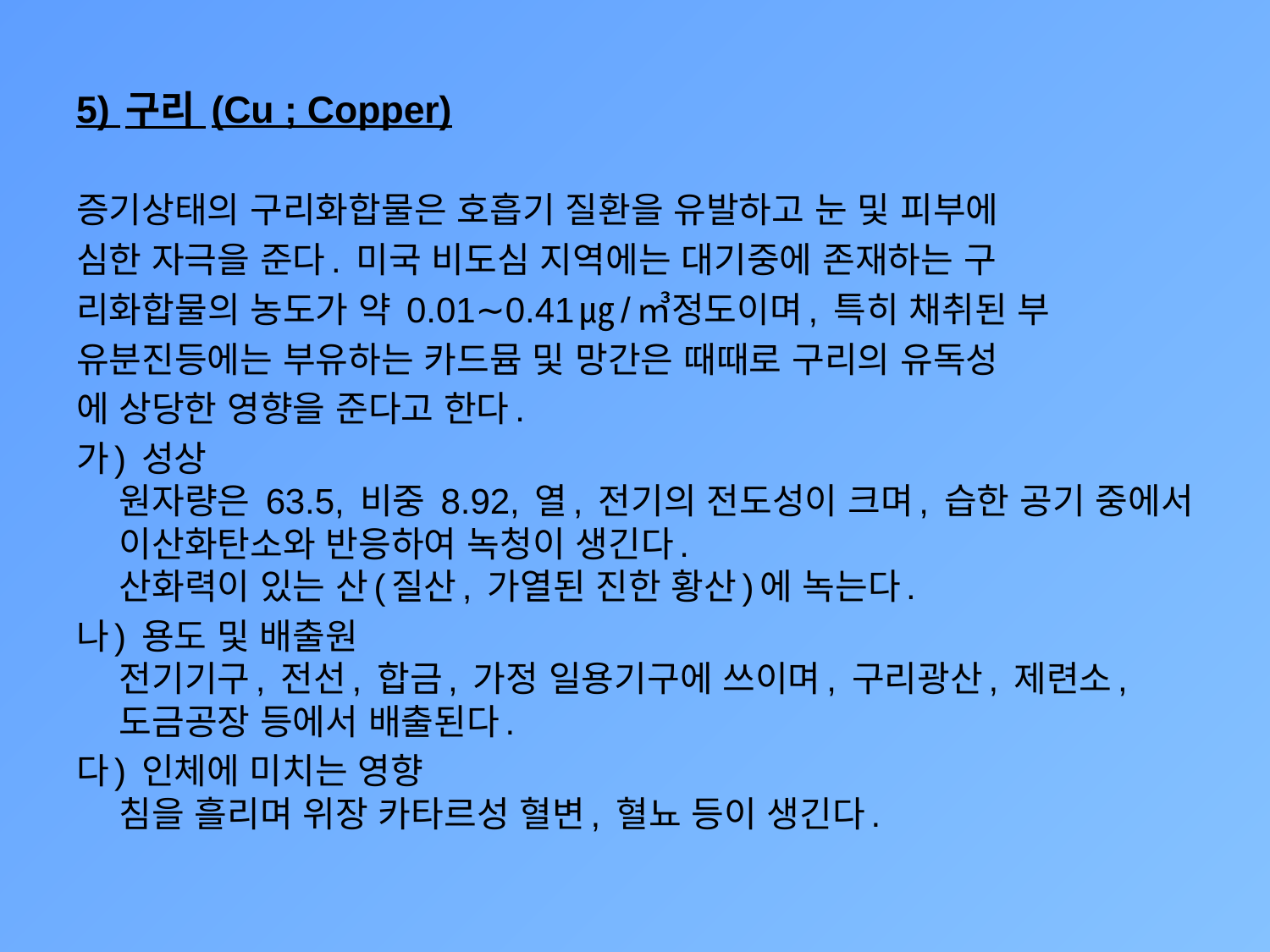

5) 구리 (Cu ; Copper)

증기상태의 구리화합물은 호흡기 질환을 유발하고 눈 및 피부에
심한 자극을 준다. 미국 비도심 지역에는 대기중에 존재하는 구
리화합물의 농도가 약 0.01∼0.41㎍/㎥정도이며, 특히 채취된 부
유분진등에는 부유하는 카드뮴 및 망간은 때때로 구리의 유독성
에 상당한 영향을 준다고 한다.
가) 성상
원자량은 63.5, 비중 8.92, 열, 전기의 전도성이 크며, 습한 공기 중에서 이산화탄소와 반응하여 녹청이 생긴다.
산화력이 있는 산(질산, 가열된 진한 황산)에 녹는다.
나) 용도 및 배출원
전기기구, 전선, 합금, 가정 일용기구에 쓰이며, 구리광산, 제련소, 도금공장 등에서 배출된다.
다) 인체에 미치는 영향
침을 흘리며 위장 카타르성 혈변, 혈뇨 등이 생긴다.